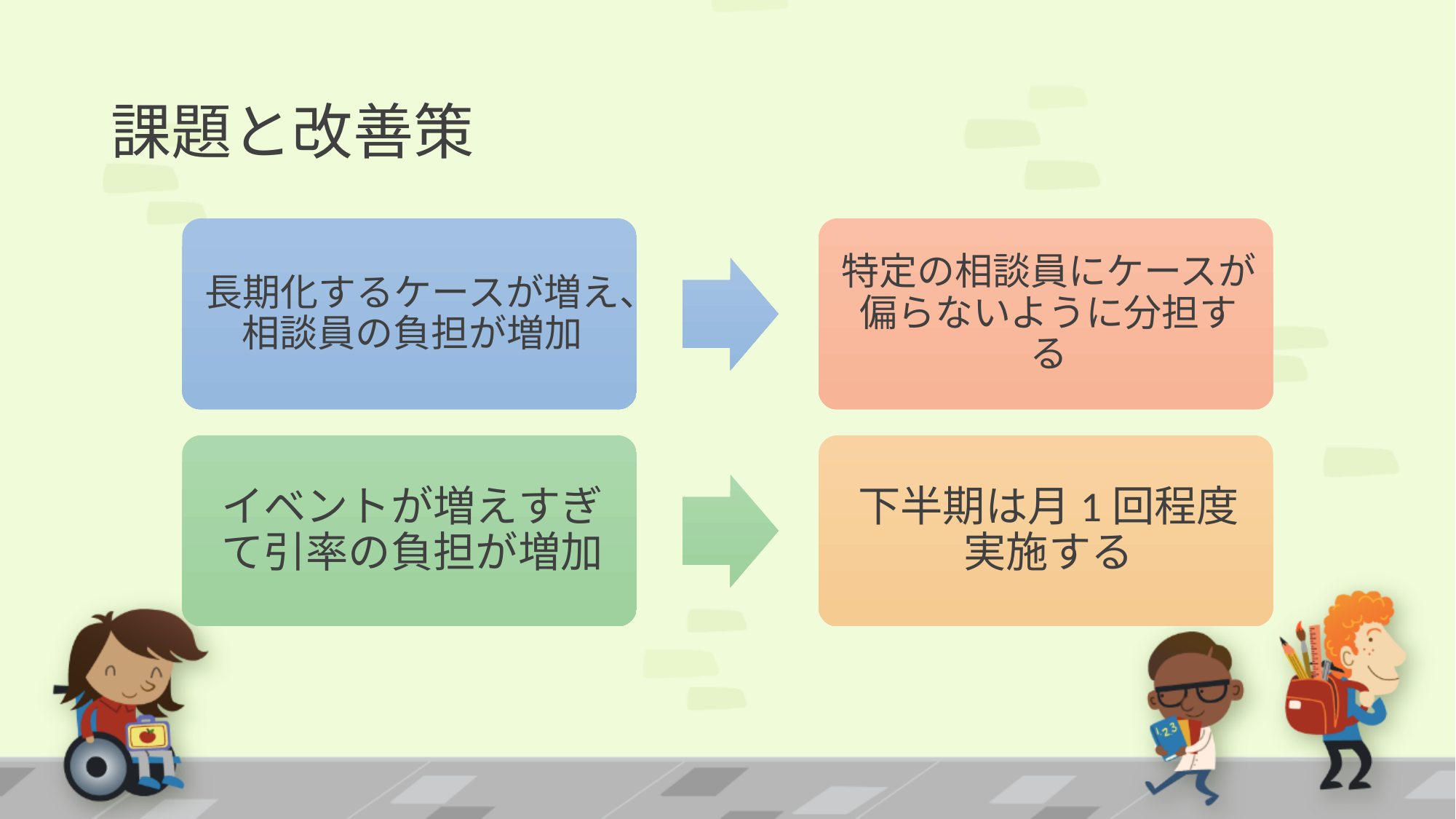

# 課題と改善策
長期化するケースが増え、相談員の負担が増加

特定の相談員にケースが偏らないように分担する
イベントが増えすぎて引率の負担が増加

下半期は月1回程度実施する